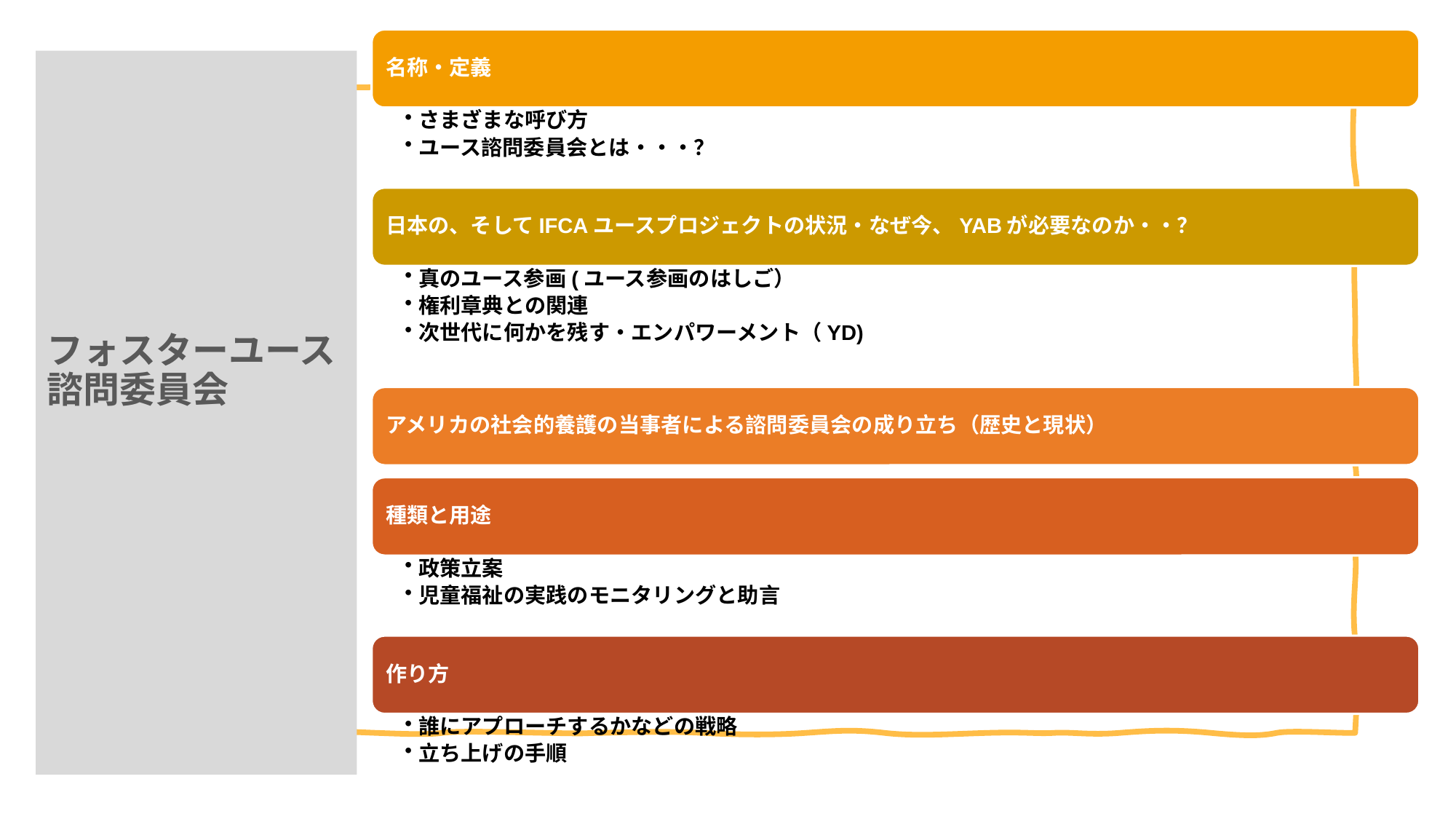

名称・定義
さまざまな呼び方
ユース諮問委員会とは・・・？
日本の、そしてIFCAユースプロジェクトの状況・なぜ今、YABが必要なのか・・？
真のユース参画(ユース参画のはしご）
権利章典との関連
次世代に何かを残す・エンパワーメント（YD)
アメリカの社会的養護の当事者による諮問委員会の成り立ち（歴史と現状）
種類と用途
政策立案
児童福祉の実践のモニタリングと助言
作り方
誰にアプローチするかなどの戦略
立ち上げの手順
# フォスターユース 諮問委員会